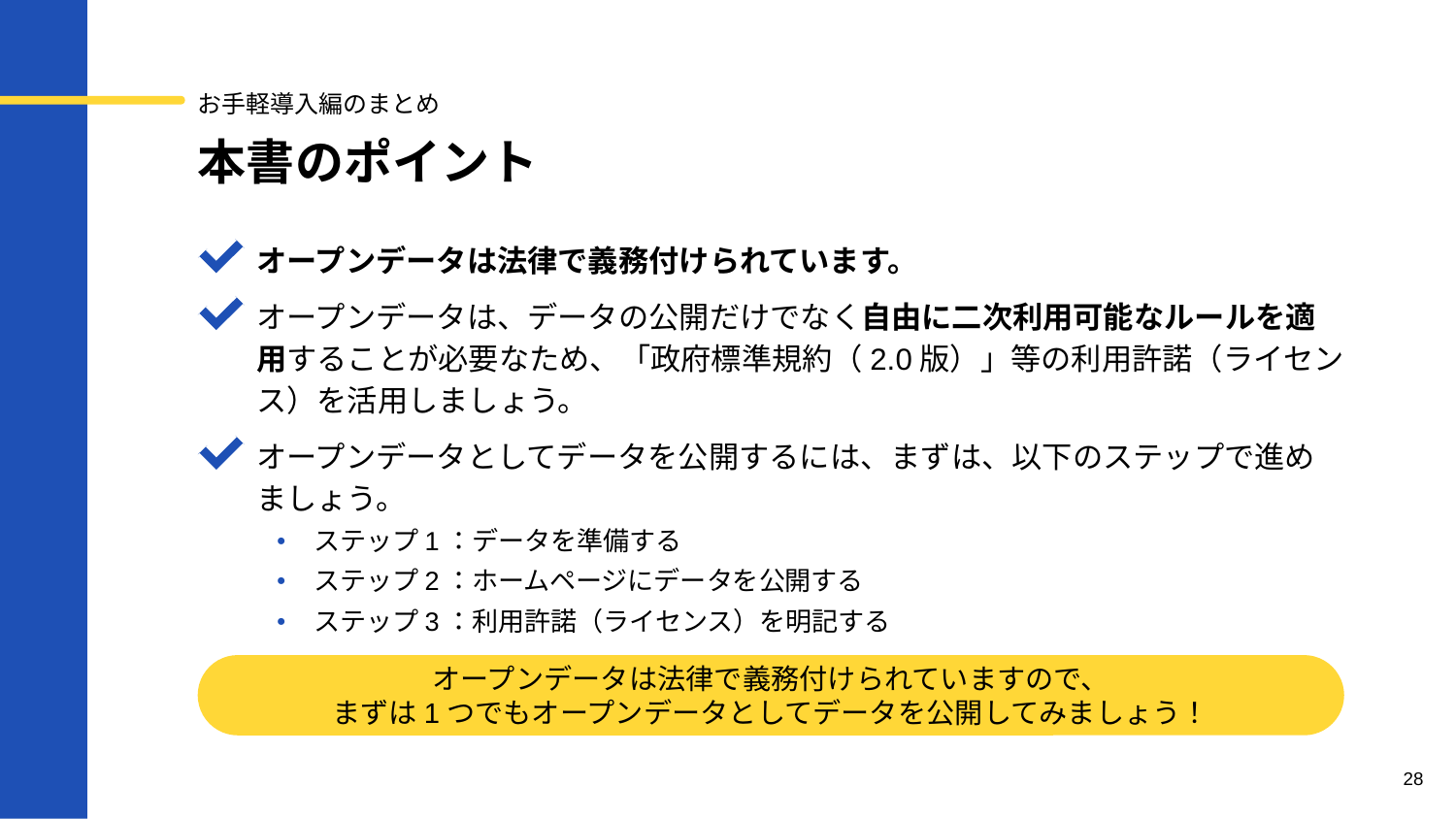

お手軽導入編のまとめ
# 本書のポイント

オープンデータは法律で義務付けられています。
オープンデータは、データの公開だけでなく自由に二次利用可能なルールを適用することが必要なため、「政府標準規約（2.0版）」等の利用許諾（ライセンス）を活用しましょう。
オープンデータとしてデータを公開するには、まずは、以下のステップで進めましょう。
ステップ1：データを準備する
ステップ2：ホームページにデータを公開する
ステップ3：利用許諾（ライセンス）を明記する

オープンデータは法律で義務付けられていますので、
まずは1つでもオープンデータとしてデータを公開してみましょう！
28